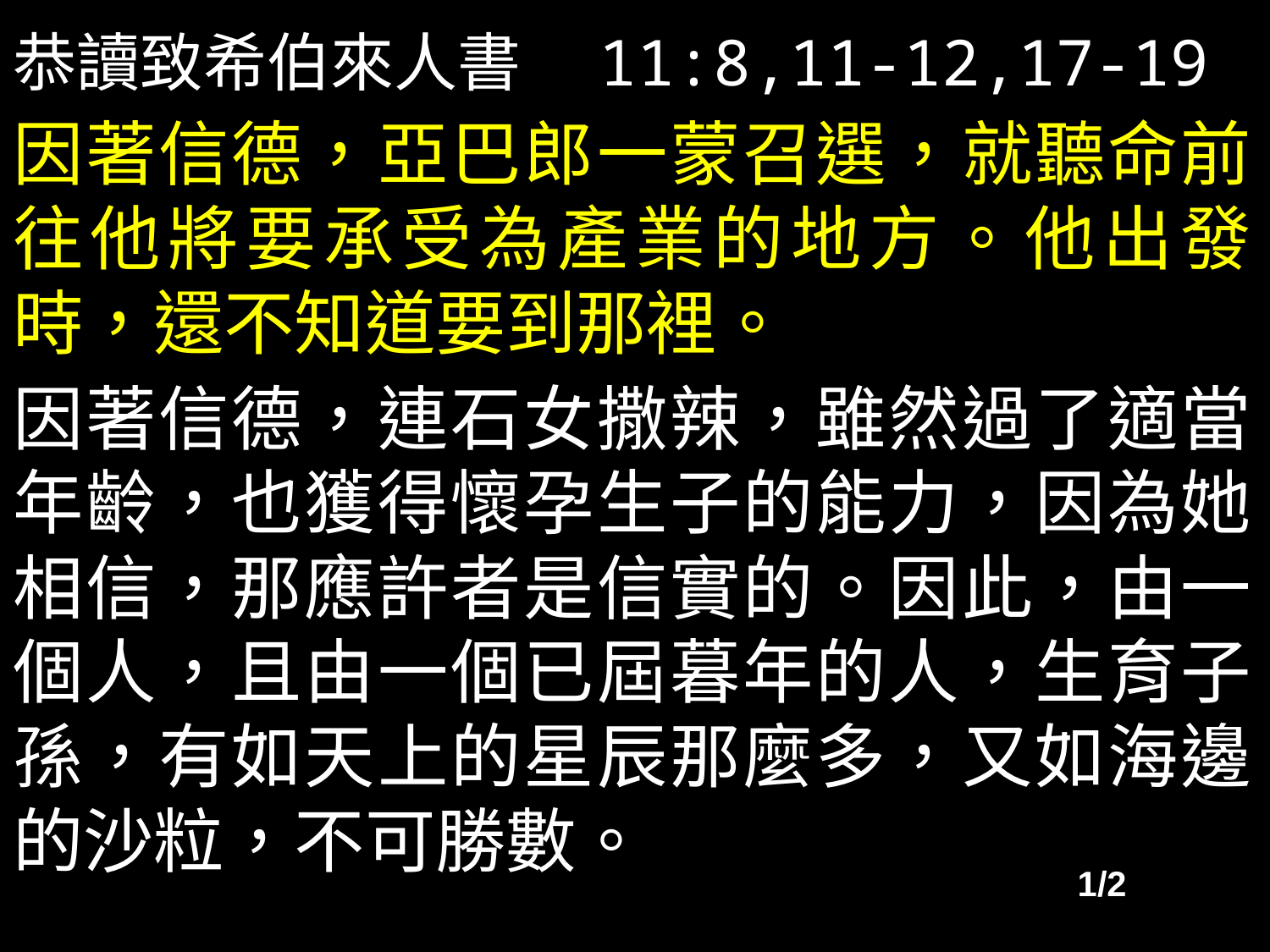

恭讀致希伯來人書　11:8,11-12,17-19
因著信德，亞巴郎一蒙召選，就聽命前往他將要承受為產業的地方。他出發時，還不知道要到那裡。
因著信德，連石女撒辣，雖然過了適當年齡，也獲得懷孕生子的能力，因為她相信，那應許者是信實的。因此，由一個人，且由一個已屆暮年的人，生育子孫，有如天上的星辰那麼多，又如海邊的沙粒，不可勝數。
1/2